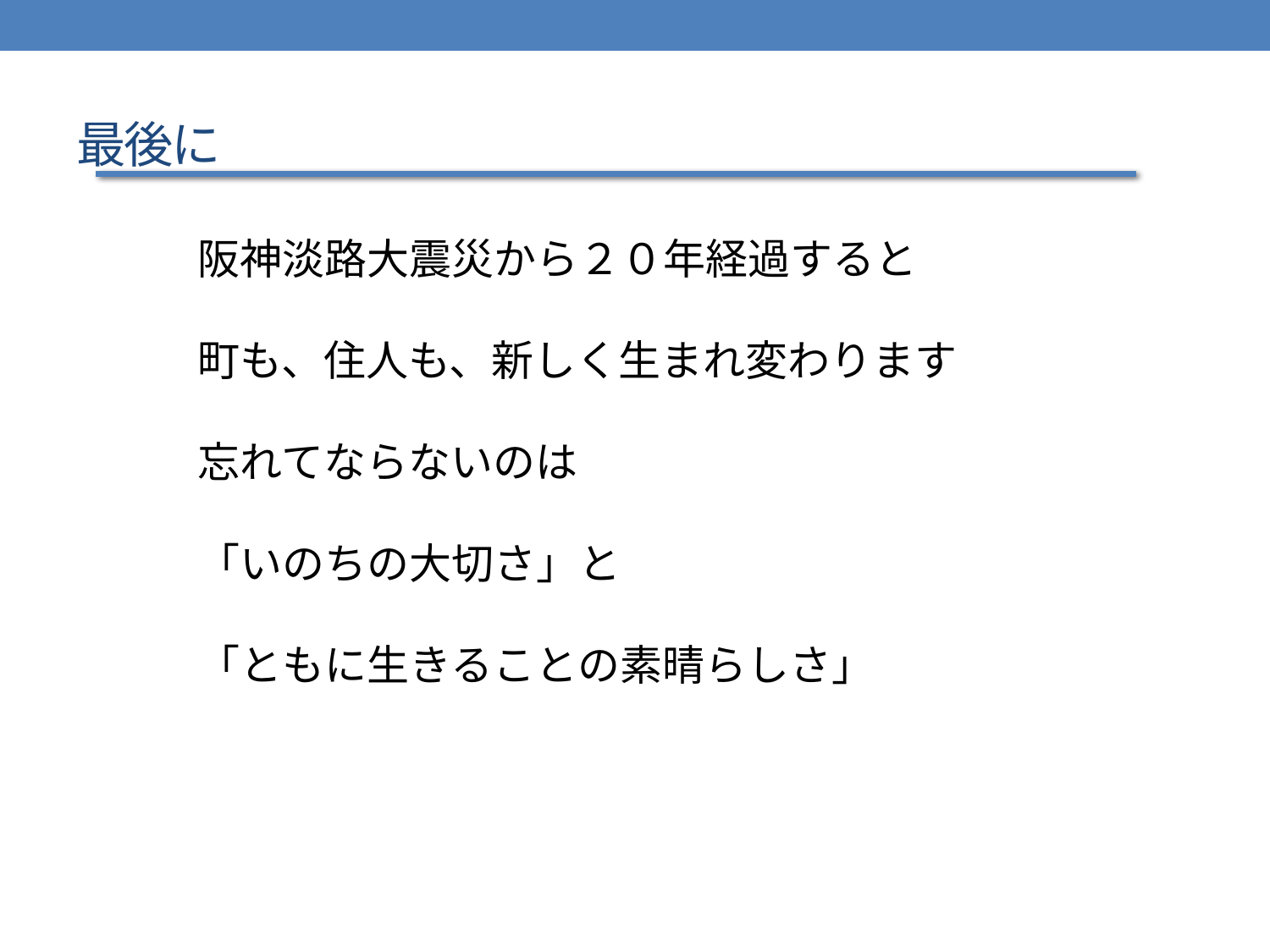

# 最後に
阪神淡路大震災から２０年経過すると
町も、住人も、新しく生まれ変わります
忘れてならないのは
「いのちの大切さ」と
「ともに生きることの素晴らしさ」